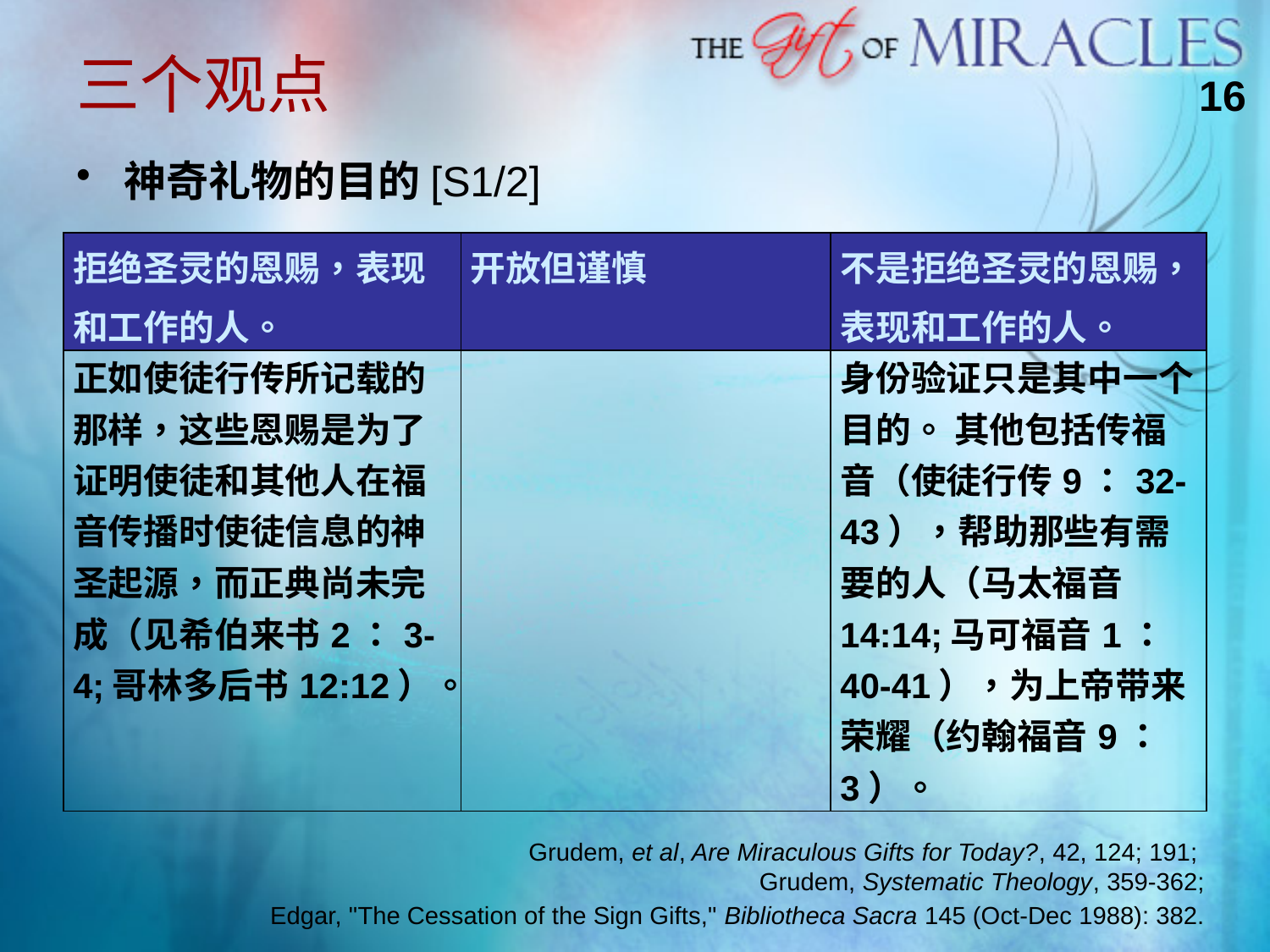

三个观点
16
神奇礼物的目的[S1/2]
| 拒绝圣灵的恩赐，表现和工作的人。 | 开放但谨慎 | 不是拒绝圣灵的恩赐，表现和工作的人。 |
| --- | --- | --- |
| 正如使徒行传所记载的那样，这些恩赐是为了证明使徒和其他人在福音传播时使徒信息的神圣起源，而正典尚未完成（见希伯来书2：3-4;哥林多后书12:12）。 |  | 身份验证只是其中一个目的。 其他包括传福音（使徒行传9：32-43），帮助那些有需要的人（马太福音14:14;马可福音1：40-41），为上帝带来荣耀（约翰福音9：3）。 |
Grudem, et al, Are Miraculous Gifts for Today?, 42, 124; 191;
Grudem, Systematic Theology, 359-362;
Edgar, "The Cessation of the Sign Gifts," Bibliotheca Sacra 145 (Oct-Dec 1988): 382.